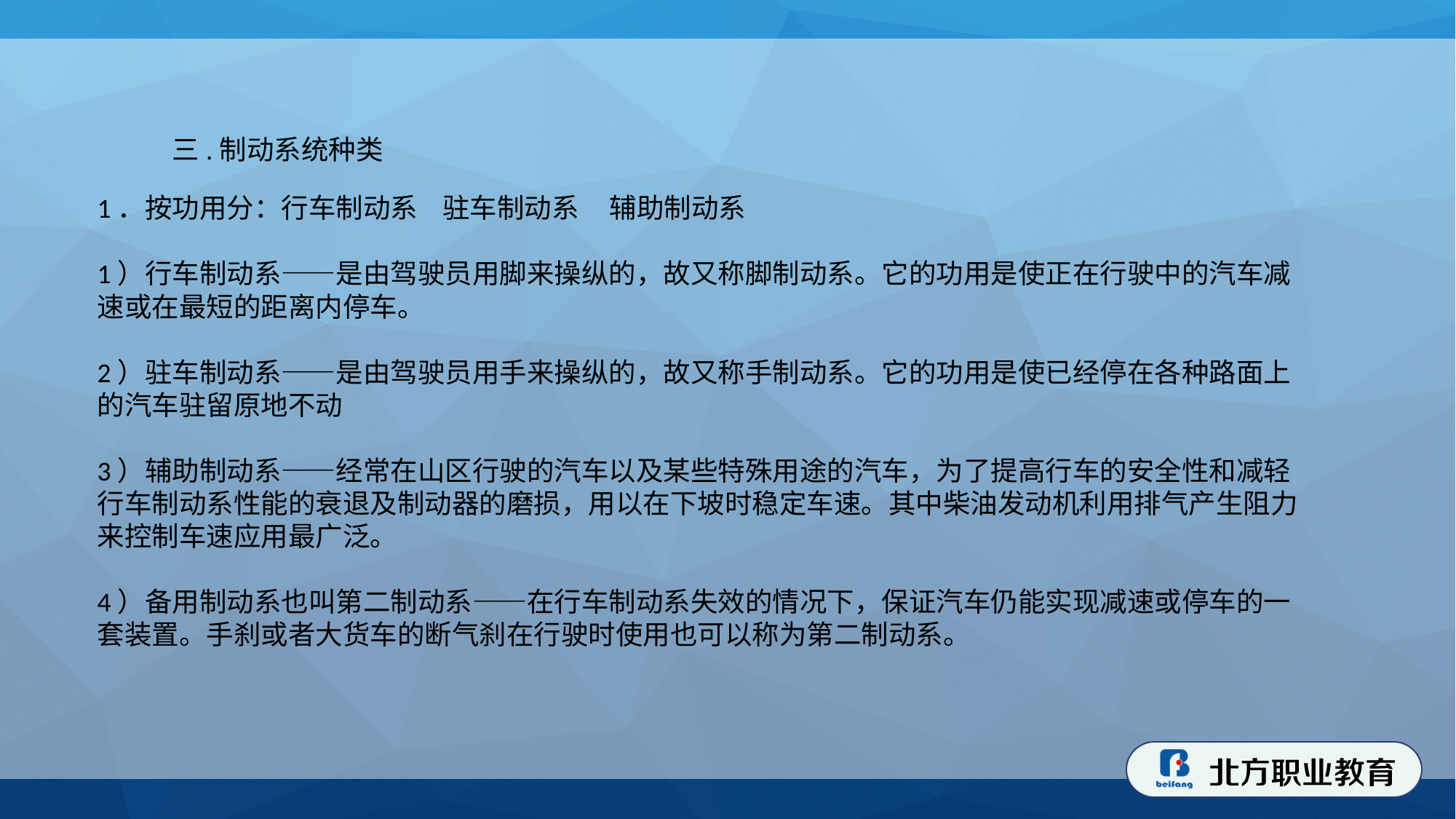

三.制动系统种类
1．按功用分：行车制动系    驻车制动系     辅助制动系

1）行车制动系——是由驾驶员用脚来操纵的，故又称脚制动系。它的功用是使正在行驶中的汽车减速或在最短的距离内停车。

2）驻车制动系——是由驾驶员用手来操纵的，故又称手制动系。它的功用是使已经停在各种路面上的汽车驻留原地不动

3）辅助制动系——经常在山区行驶的汽车以及某些特殊用途的汽车，为了提高行车的安全性和减轻行车制动系性能的衰退及制动器的磨损，用以在下坡时稳定车速。其中柴油发动机利用排气产生阻力来控制车速应用最广泛。

4）备用制动系也叫第二制动系——在行车制动系失效的情况下，保证汽车仍能实现减速或停车的一套装置。手刹或者大货车的断气刹在行驶时使用也可以称为第二制动系。